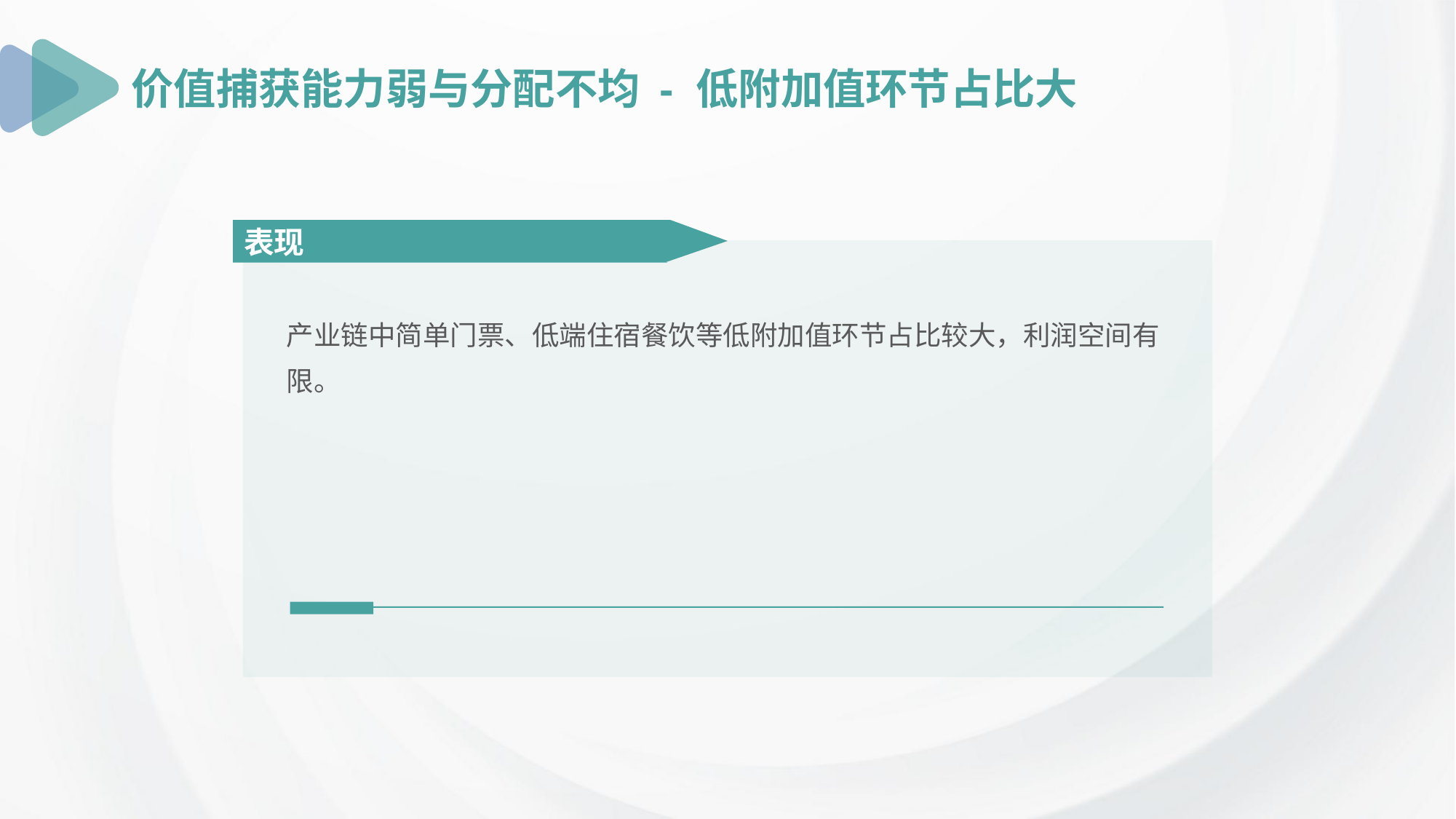

价值捕获能力弱与分配不均 - 低附加值环节占比大
表现

产业链中简单门票、低端住宿餐饮等低附加值环节占比较大，利润空间有限。